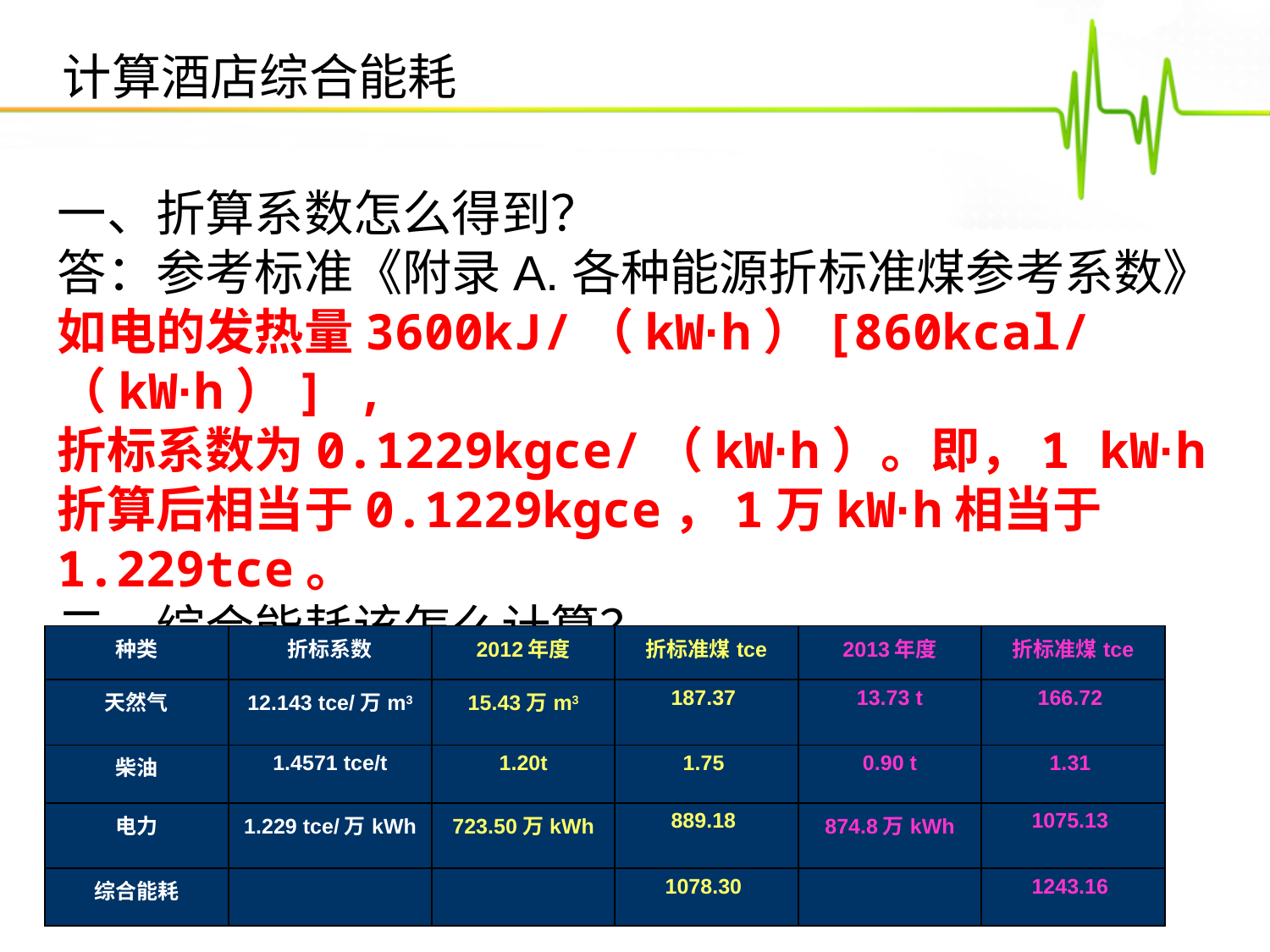

计算酒店综合能耗
一、折算系数怎么得到？
答：参考标准《附录A.各种能源折标准煤参考系数》
如电的发热量3600kJ/（kW·h）[860kcal/（kW·h）] , 折标系数为0.1229kgce/（kW·h）。即，1 kW·h折算后相当于0.1229kgce，1万kW·h相当于1.229tce。
二、综合能耗该怎么计算？

点击添加文本
点击添加文本
点击添加文本
| 种类 | 折标系数 | 2012年度 | 折标准煤tce | 2013年度 | 折标准煤tce |
| --- | --- | --- | --- | --- | --- |
| 天然气 | 12.143 tce/万m3 | 15.43万m3 | 187.37 | 13.73 t | 166.72 |
| 柴油 | 1.4571 tce/t | 1.20t | 1.75 | 0.90 t | 1.31 |
| 电力 | 1.229 tce/万kWh | 723.50万kWh | 889.18 | 874.8万kWh | 1075.13 |
| 综合能耗 |  |  | 1078.30 |  | 1243.16 |
点击添加文本